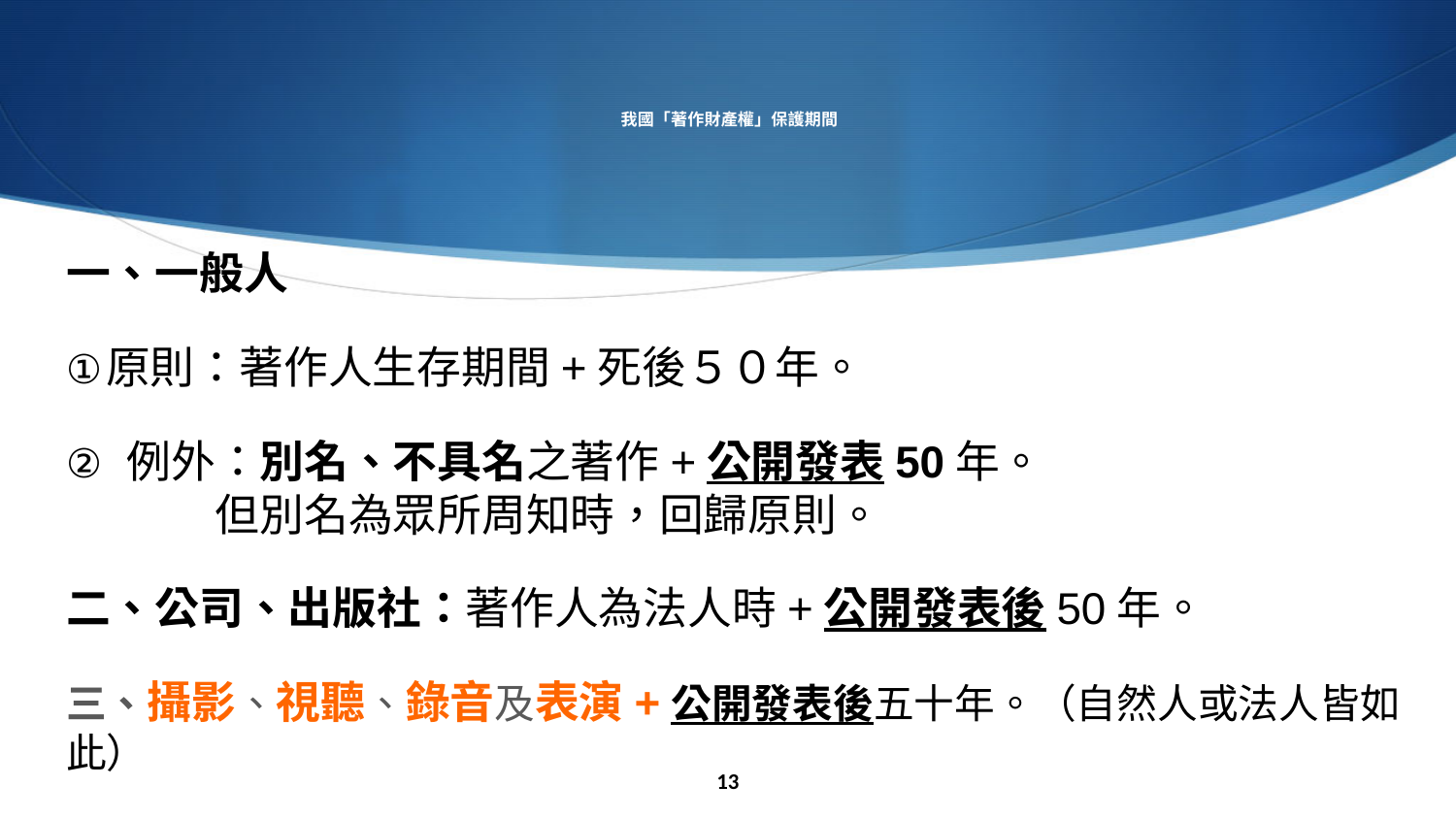

# 我國「著作財產權」保護期間
一、一般人
原則：著作人生存期間+死後５０年。
 例外：別名、不具名之著作+公開發表50年。
               但別名為眾所周知時，回歸原則。
二、公司、出版社：著作人為法人時+公開發表後50年。
三、攝影、視聽、錄音及表演+公開發表後五十年。（自然人或法人皆如此）

13